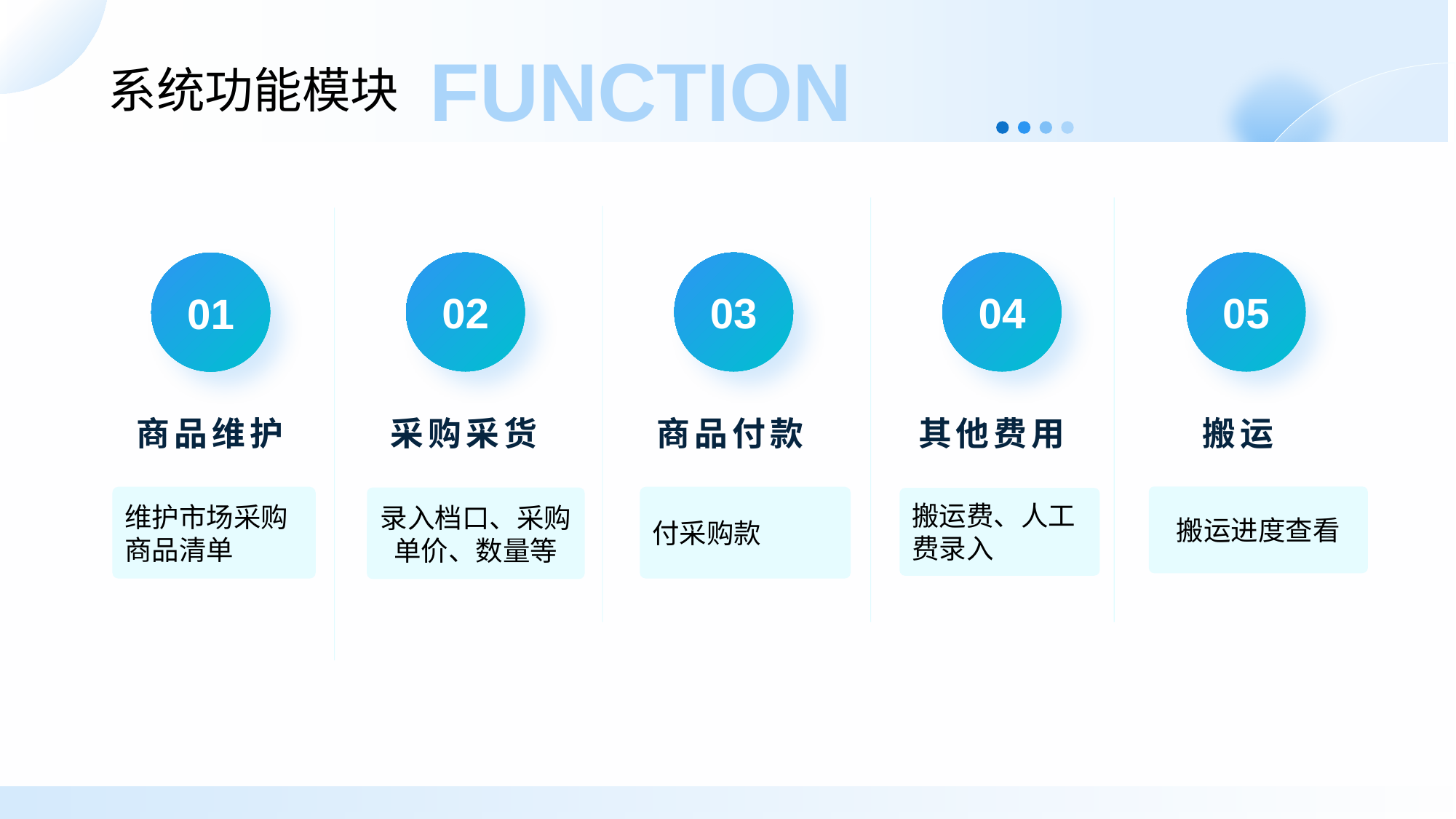

# 系统功能模块
FUNCTION
02
03
04
05
01
商品维护
采购采货
商品付款
其他费用
搬运
搬运进度查看
维护市场采购商品清单
付采购款
录入档口、采购单价、数量等
搬运费、人工费录入